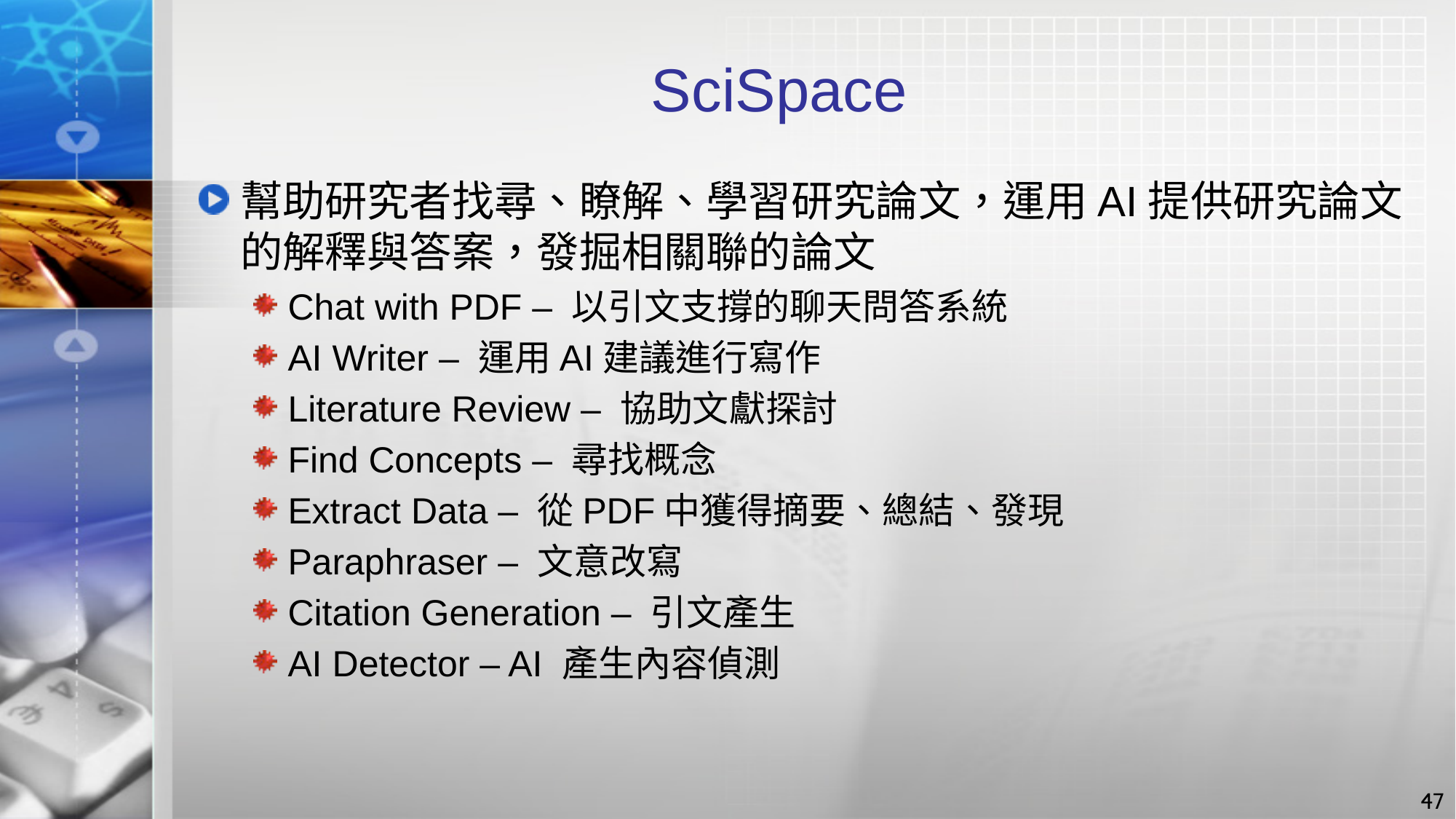

# SciSpace
幫助研究者找尋、瞭解、學習研究論文，運用AI提供研究論文的解釋與答案，發掘相關聯的論文
Chat with PDF – 以引文支撐的聊天問答系統
AI Writer – 運用AI建議進行寫作
Literature Review – 協助文獻探討
Find Concepts – 尋找概念
Extract Data – 從PDF中獲得摘要、總結、發現
Paraphraser – 文意改寫
Citation Generation – 引文產生
AI Detector – AI 產生內容偵測

47